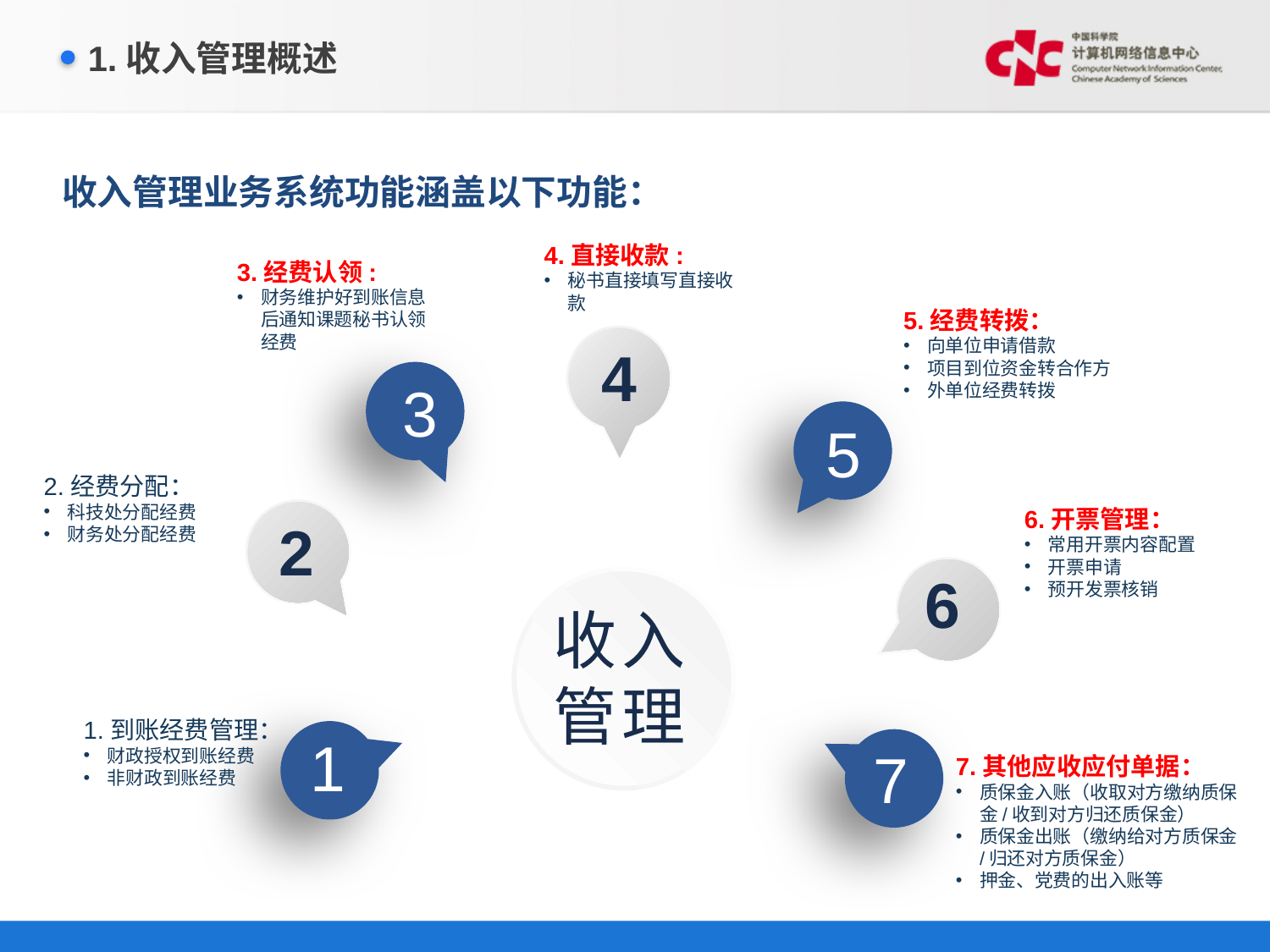

# 1.收入管理概述
收入管理业务系统功能涵盖以下功能：
4.直接收款:
秘书直接填写直接收款
3.经费认领:
财务维护好到账信息后通知课题秘书认领经费
5.经费转拨：
向单位申请借款
项目到位资金转合作方
外单位经费转拨

4

3

5
2.经费分配：
科技处分配经费
财务处分配经费

6.开票管理：
常用开票内容配置
开票申请
预开发票核销

2

6

收入管理

1.到账经费管理：
财政授权到账经费
非财政到账经费

1
7
7.其他应收应付单据：
质保金入账（收取对方缴纳质保金/收到对方归还质保金）
质保金出账（缴纳给对方质保金/归还对方质保金）
押金、党费的出入账等